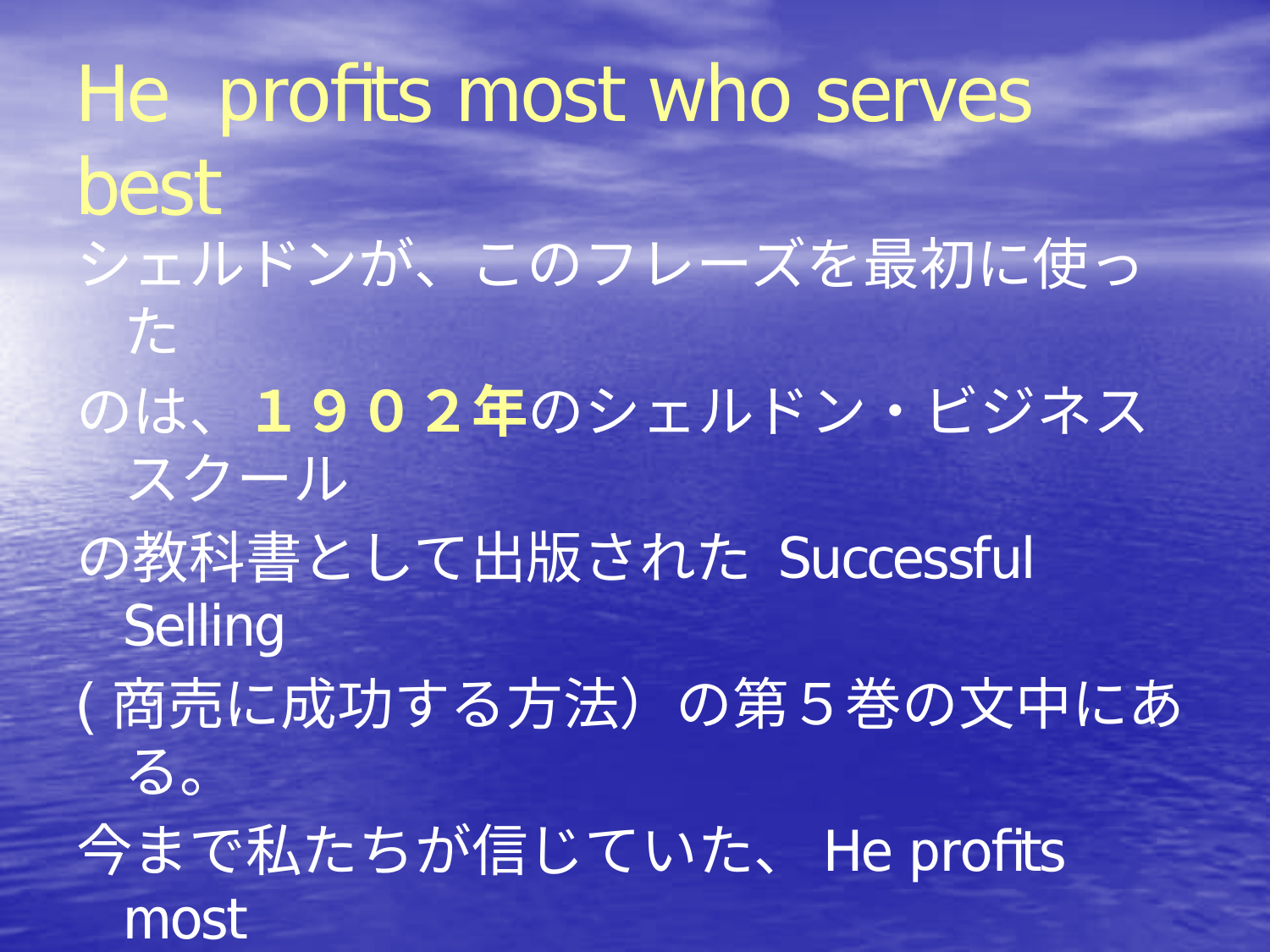

# He  profits most who serves best
シェルドンが、このフレーズを最初に使った
のは、１９０２年のシェルドン・ビジネススクール
の教科書として出版された Successful  Selling
(商売に成功する方法）の第５巻の文中にある。
今まで私たちが信じていた、He profits  most
who  serves best というモットーはロータリーが
創立するより以前の１９０２年に使われていて、
それをロータリーが借用していたことになる。